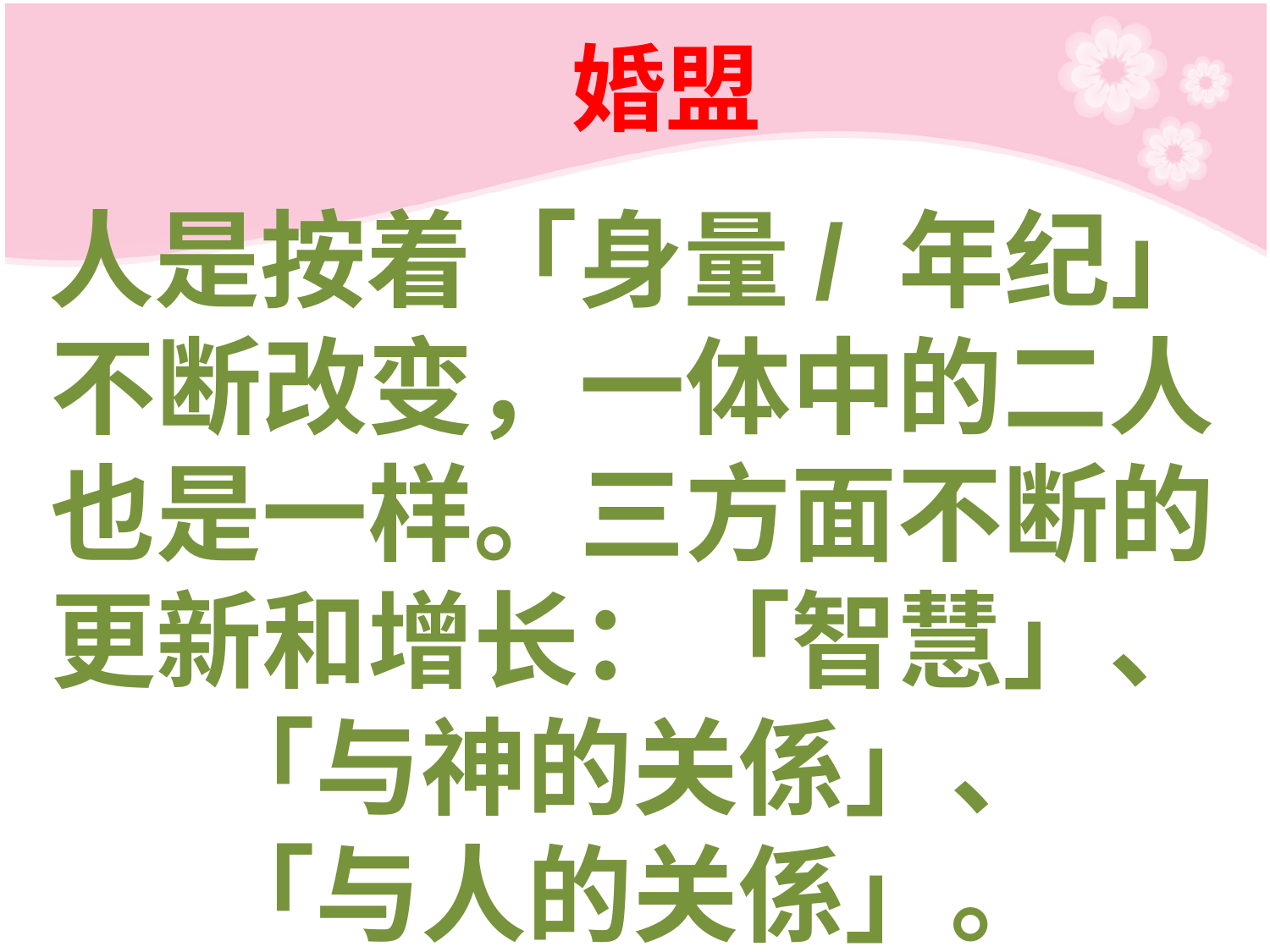

# 婚盟
人是按着「身量/ 年纪」不断改变，一体中的二人也是一样。三方面不断的更新和增长：「智慧」、「与神的关係」、
「与人的关係」。